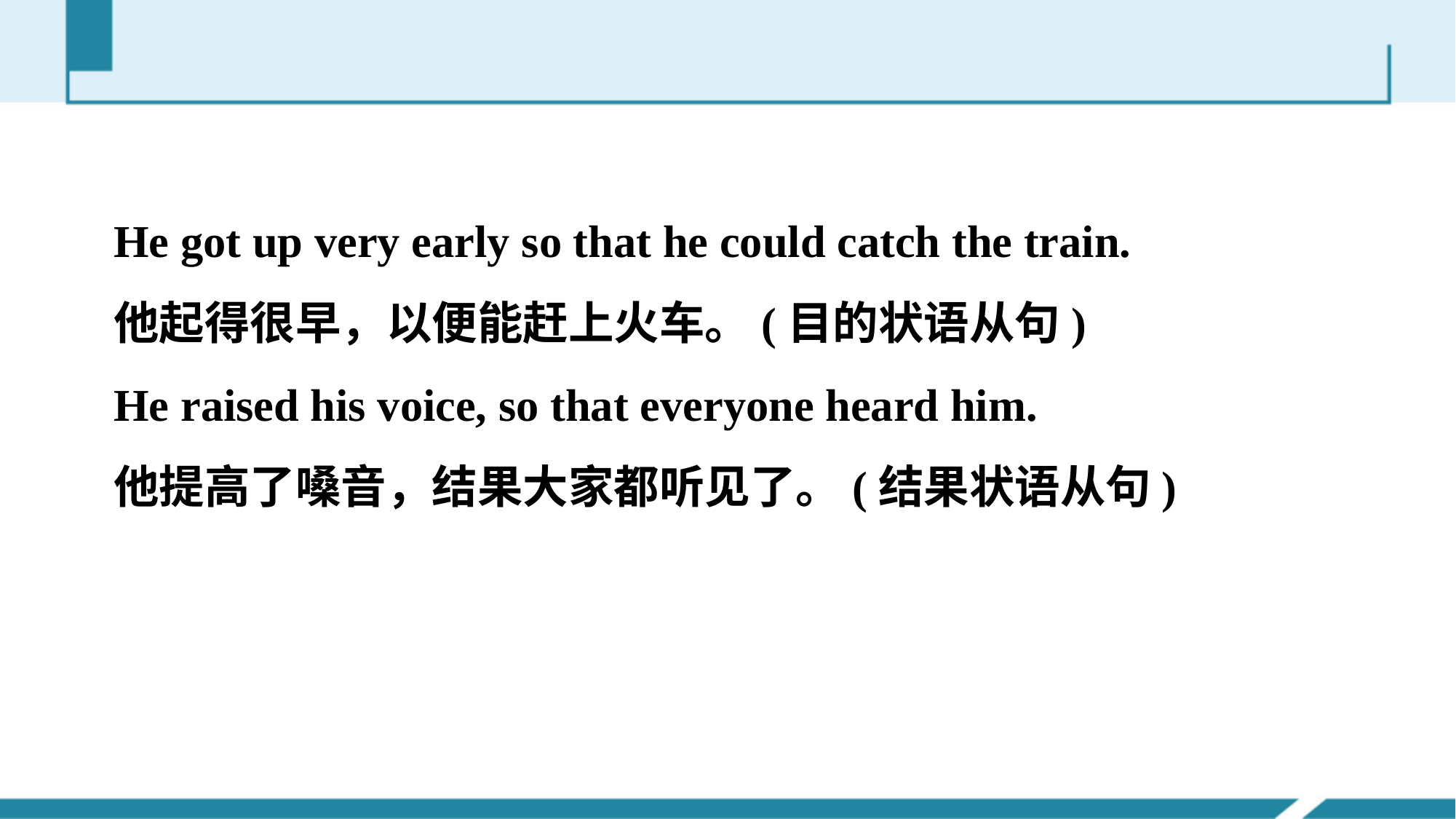

He got up very early so that he could catch the train.
他起得很早，以便能赶上火车。(目的状语从句)
He raised his voice, so that everyone heard him.
他提高了嗓音，结果大家都听见了。(结果状语从句)